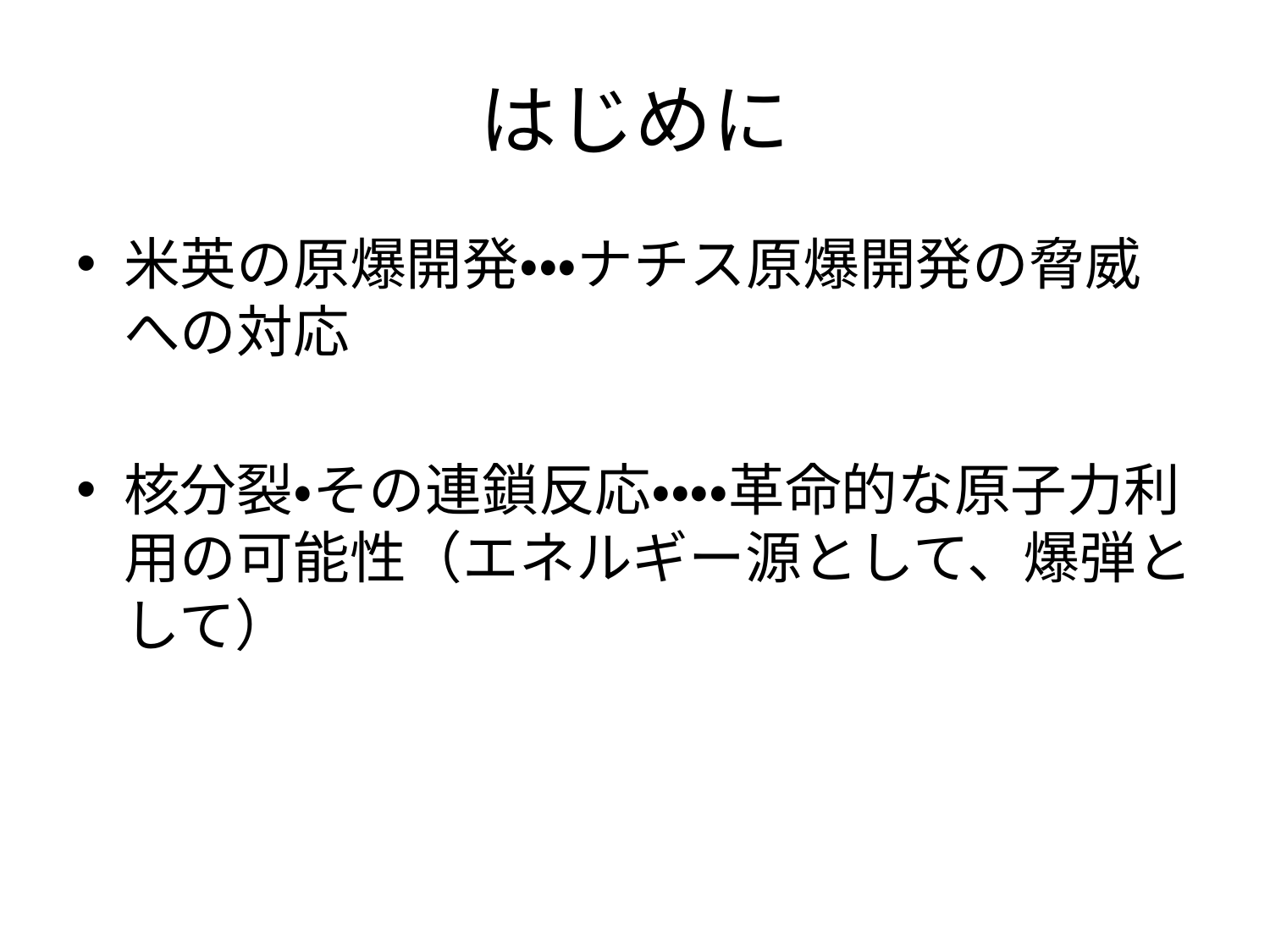

# はじめに
米英の原爆開発・・・ナチス原爆開発の脅威への対応

核分裂・その連鎖反応・・・・革命的な原子力利用の可能性（エネルギー源として、爆弾として）